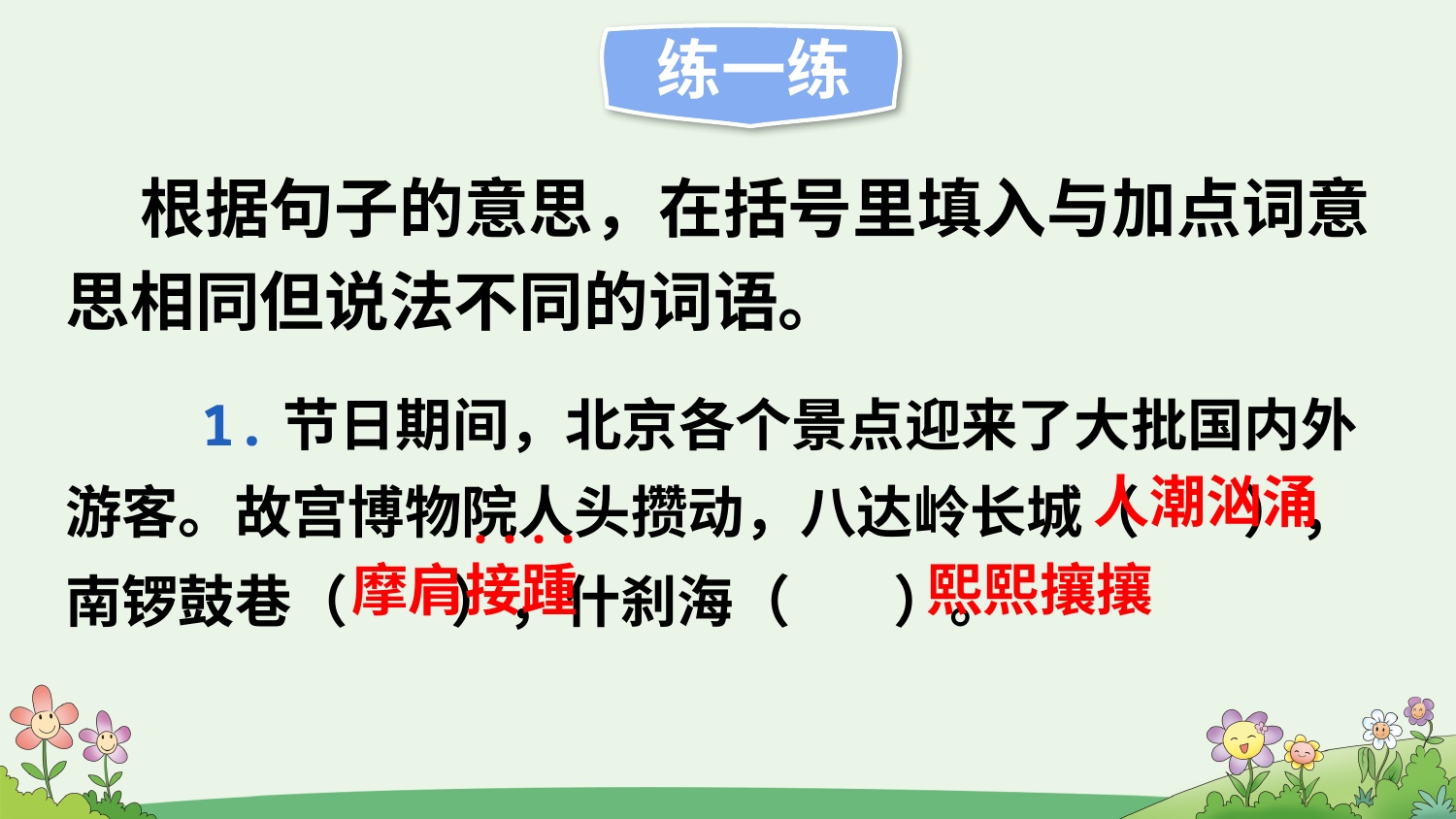

练一练
    根据句子的意思，在括号里填入与加点词意思相同但说法不同的词语。
    1.节日期间，北京各个景点迎来了大批国内外游客。故宫博物院人头攒动，八达岭长城（        ），南锣鼓巷（        ），什刹海（        ）。
人潮汹涌
····
摩肩接踵
熙熙攘攘